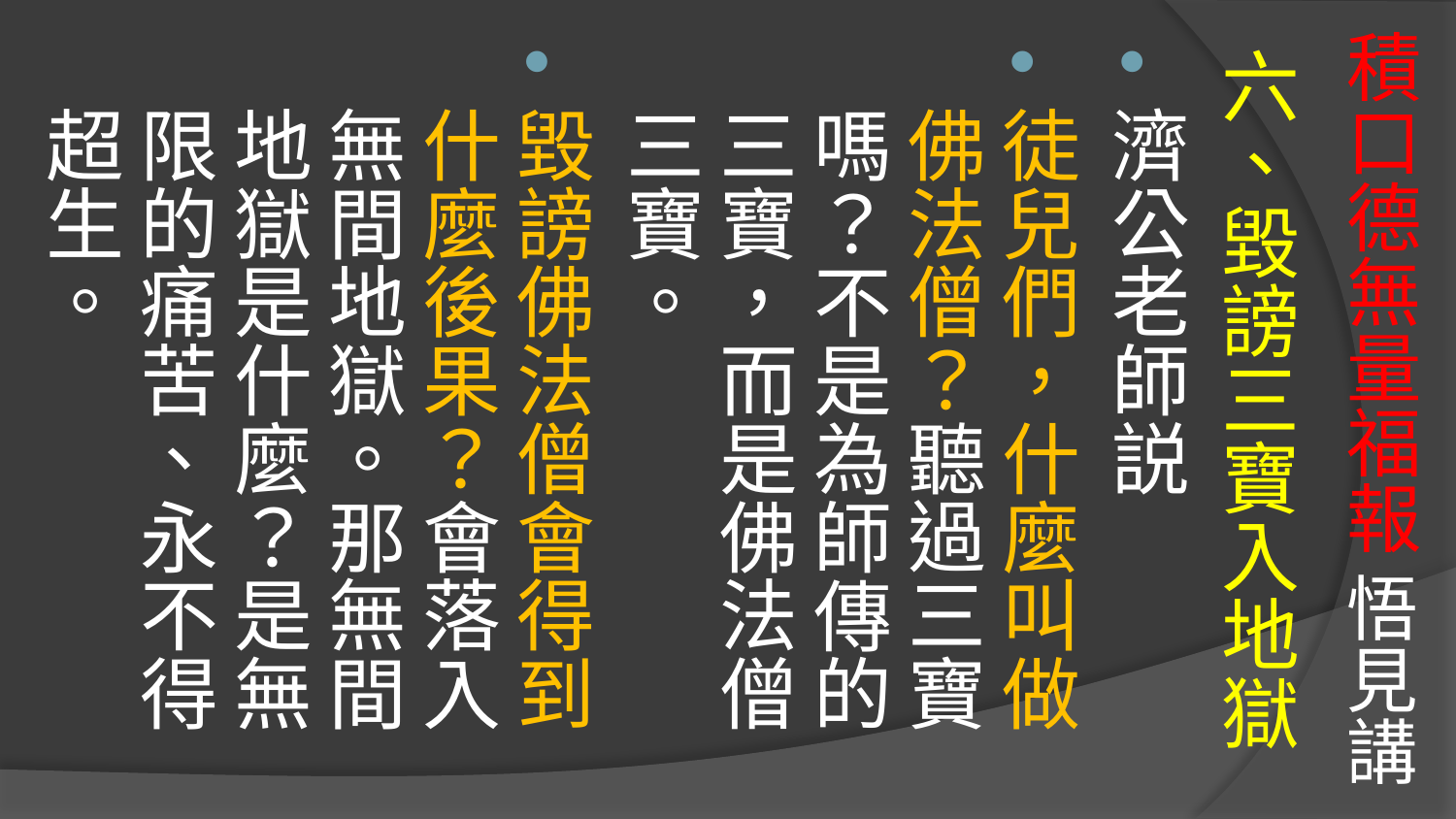

# 積口德無量福報 悟見講
六、毀謗三寶入地獄
濟公老師説
徒兒們，什麼叫做佛法僧？聽過三寶嗎？不是為師傳的三寶，而是佛法僧三寶。
毀謗佛法僧會得到什麼後果？會落入無間地獄。那無間地獄是什麼？是無限的痛苦、永不得超生。